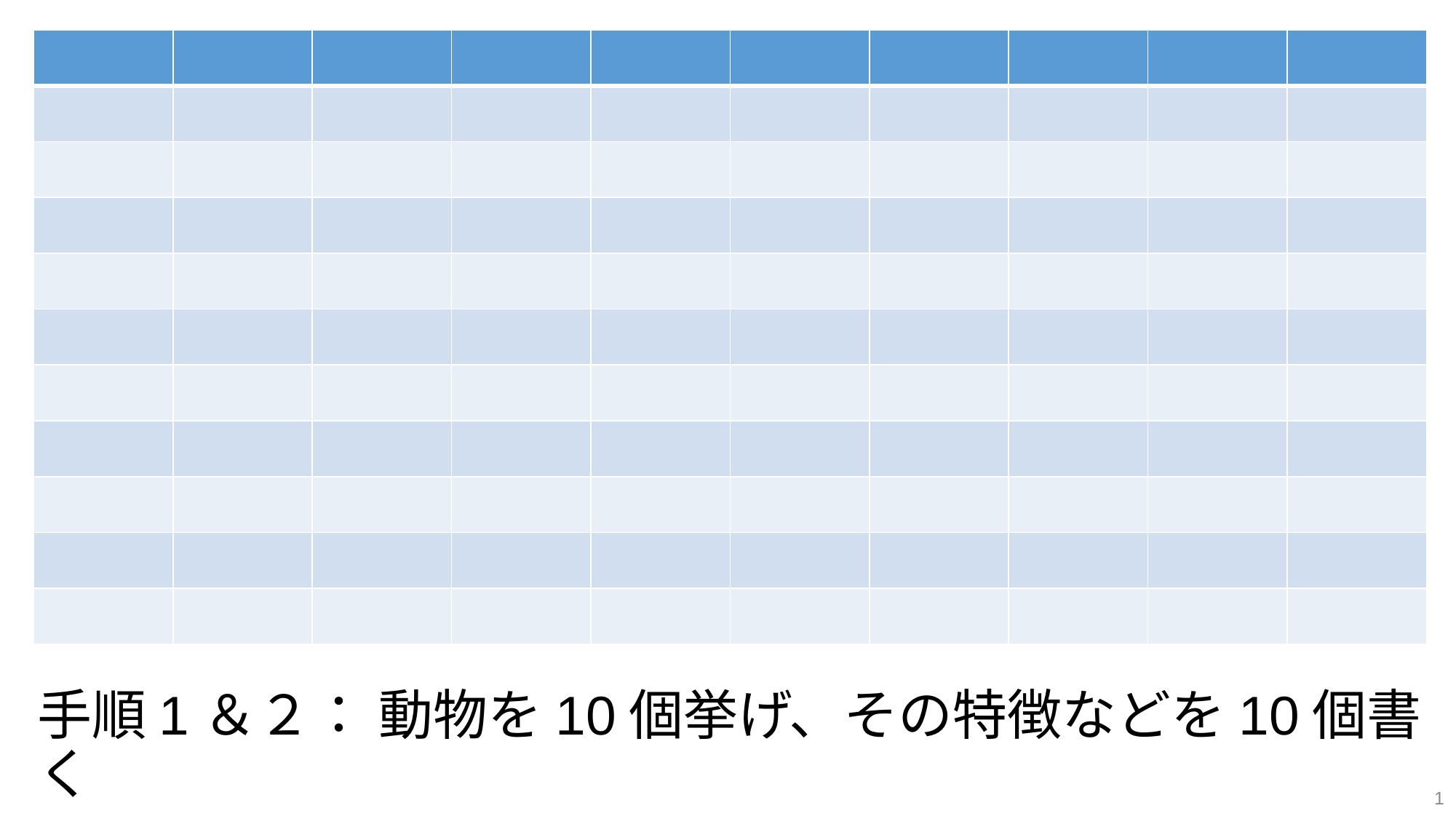

|  |  |  |  |  |  |  |  |  |  |
| --- | --- | --- | --- | --- | --- | --- | --- | --- | --- |
|  |  |  |  |  |  |  |  |  |  |
|  |  |  |  |  |  |  |  |  |  |
|  |  |  |  |  |  |  |  |  |  |
|  |  |  |  |  |  |  |  |  |  |
|  |  |  |  |  |  |  |  |  |  |
|  |  |  |  |  |  |  |  |  |  |
|  |  |  |  |  |  |  |  |  |  |
|  |  |  |  |  |  |  |  |  |  |
|  |  |  |  |  |  |  |  |  |  |
|  |  |  |  |  |  |  |  |  |  |
# 手順1＆２： 動物を10個挙げ、その特徴などを10個書く
1